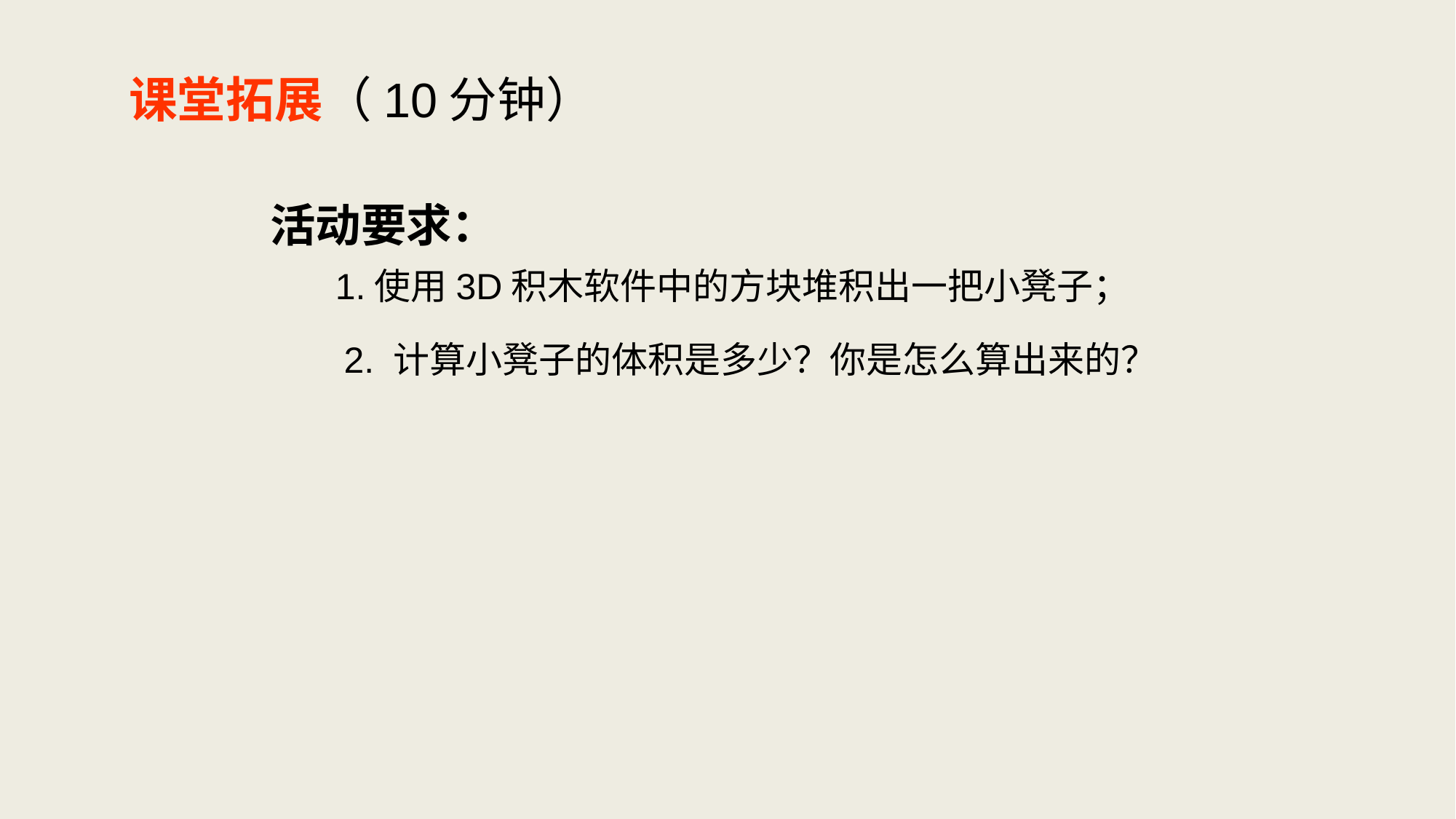

课堂拓展（10分钟）

活动要求：
1.使用3D积木软件中的方块堆积出一把小凳子；
2. 计算小凳子的体积是多少？你是怎么算出来的？